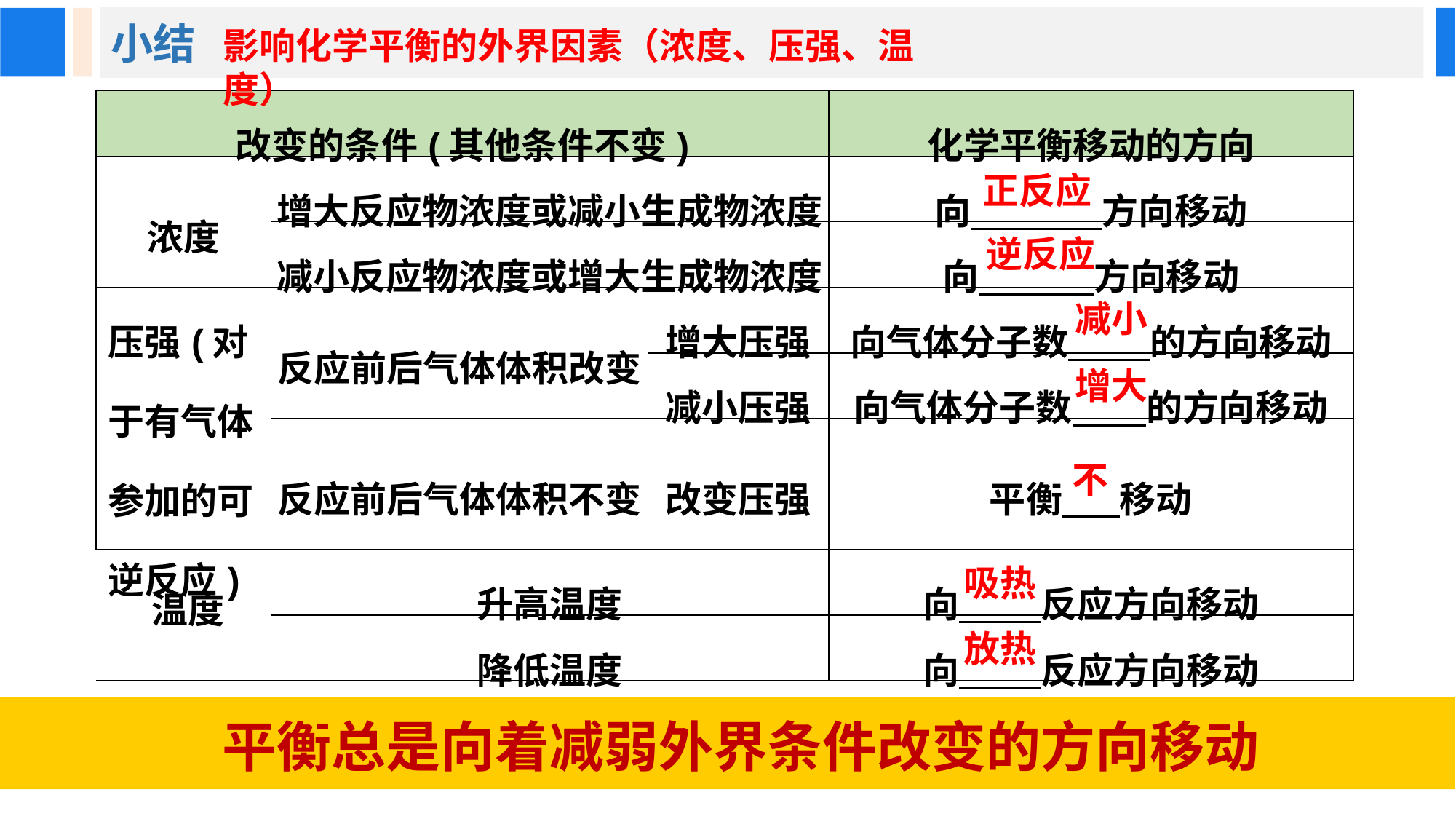

小结
影响化学平衡的外界因素（浓度、压强、温度）
| 改变的条件(其他条件不变) |  |  | 化学平衡移动的方向 |
| --- | --- | --- | --- |
| 浓度 | 增大反应物浓度或减小生成物浓度 |  | 向 方向移动 |
|  | 减小反应物浓度或增大生成物浓度 |  | 向 方向移动 |
| 压强(对于有气体参加的可逆反应) | 反应前后气体体积改变 | 增大压强 | 向气体分子数 的方向移动 |
|  |  | 减小压强 | 向气体分子数 的方向移动 |
|  | 反应前后气体体积不变 | 改变压强 | 平衡 移动 |
| 温度 | 升高温度 |  | 向 反应方向移动 |
|  | 降低温度 |  | 向 反应方向移动 |
正反应
逆反应
减小
增大
不
吸热
放热

平衡总是向着减弱外界条件改变的方向移动